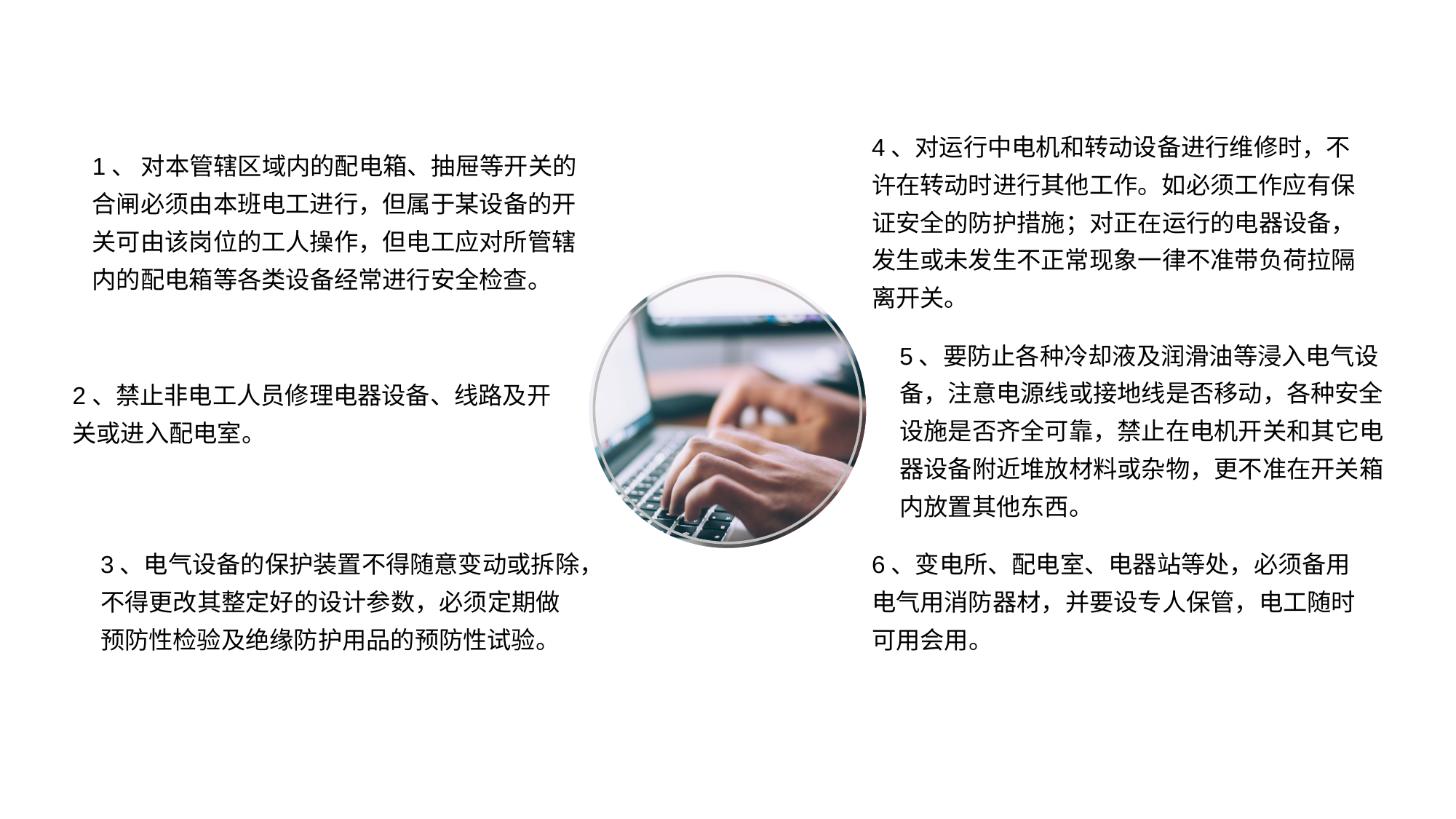

4、对运行中电机和转动设备进行维修时，不许在转动时进行其他工作。如必须工作应有保证安全的防护措施；对正在运行的电器设备，发生或未发生不正常现象一律不准带负荷拉隔离开关。
1、 对本管辖区域内的配电箱、抽屉等开关的合闸必须由本班电工进行，但属于某设备的开关可由该岗位的工人操作，但电工应对所管辖内的配电箱等各类设备经常进行安全检查。

5、要防止各种冷却液及润滑油等浸入电气设备，注意电源线或接地线是否移动，各种安全设施是否齐全可靠，禁止在电机开关和其它电器设备附近堆放材料或杂物，更不准在开关箱内放置其他东西。
2、禁止非电工人员修理电器设备、线路及开关或进入配电室。
3、电气设备的保护装置不得随意变动或拆除，不得更改其整定好的设计参数，必须定期做预防性检验及绝缘防护用品的预防性试验。
6、变电所、配电室、电器站等处，必须备用电气用消防器材，并要设专人保管，电工随时可用会用。